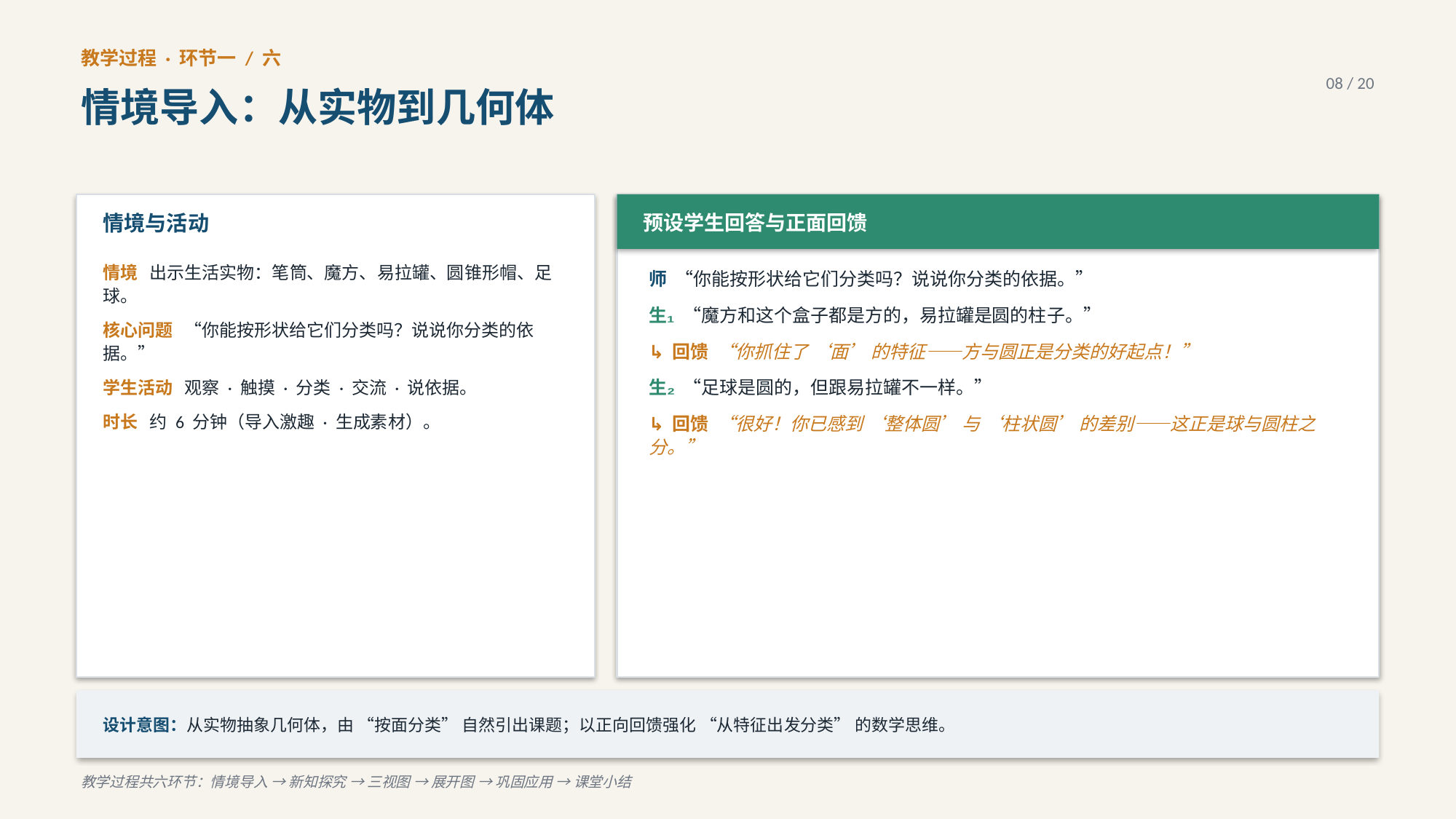

教学过程 · 环节一 / 六
08 / 20
情境导入：从实物到几何体

预设学生回答与正面回馈
情境与活动
情境   出示生活实物：笔筒、魔方、易拉罐、圆锥形帽、足球。
核心问题   “你能按形状给它们分类吗？说说你分类的依据。”
学生活动   观察 · 触摸 · 分类 · 交流 · 说依据。
时长   约 6 分钟（导入激趣 · 生成素材）。
师  “你能按形状给它们分类吗？说说你分类的依据。”
生₁  “魔方和这个盒子都是方的，易拉罐是圆的柱子。”
↳ 回馈  “你抓住了 ‘面’ 的特征——方与圆正是分类的好起点！”
生₂  “足球是圆的，但跟易拉罐不一样。”
↳ 回馈  “很好！你已感到 ‘整体圆’ 与 ‘柱状圆’ 的差别——这正是球与圆柱之分。”

设计意图：从实物抽象几何体，由 “按面分类” 自然引出课题；以正向回馈强化 “从特征出发分类” 的数学思维。
教学过程共六环节：情境导入 → 新知探究 → 三视图 → 展开图 → 巩固应用 → 课堂小结